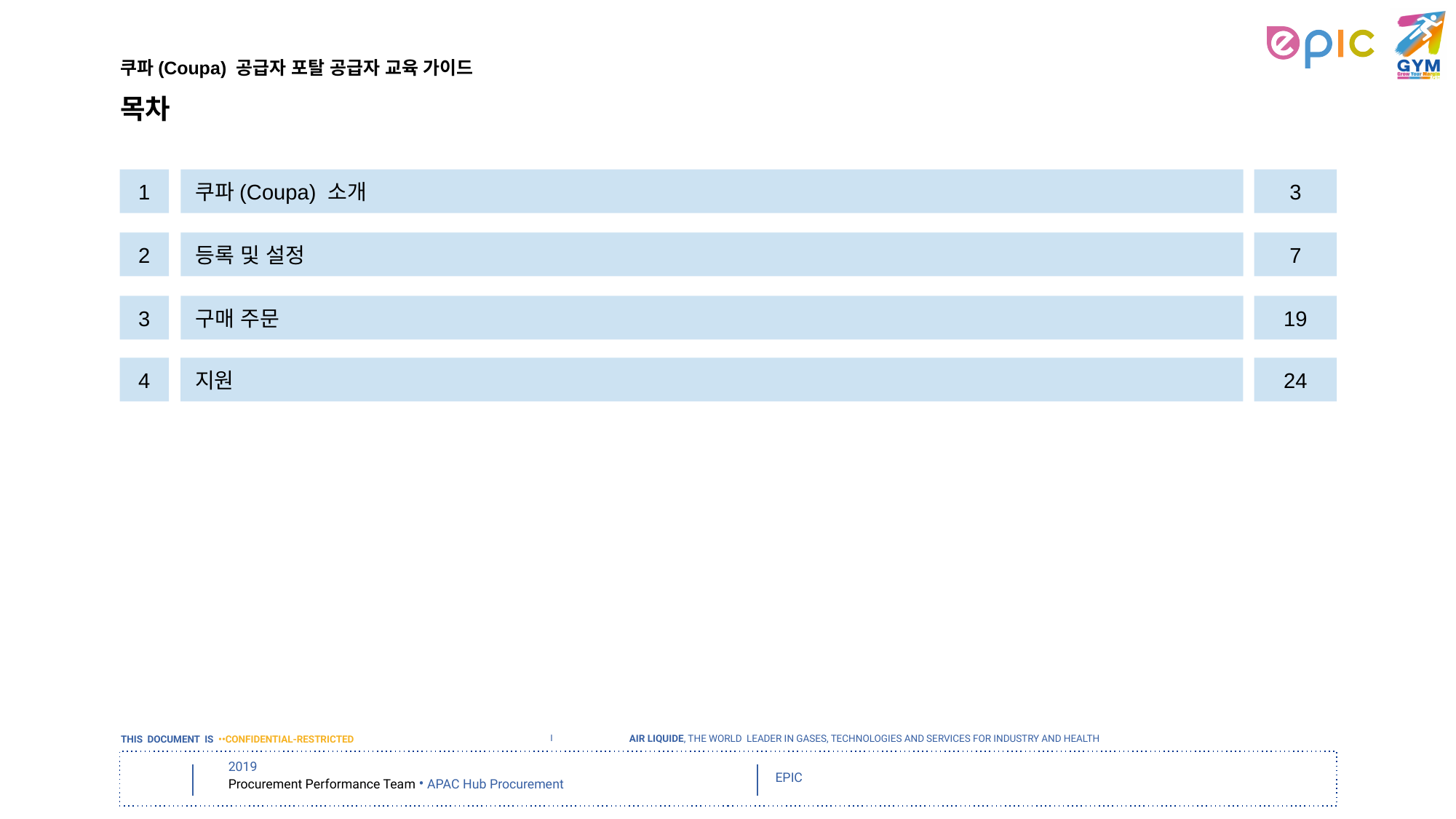

쿠파(Coupa) 공급자 포탈 공급자 교육 가이드
# 목차
1
3
쿠파(Coupa) 소개
2
등록 및 설정
7
3
구매 주문
19
4
지원
24